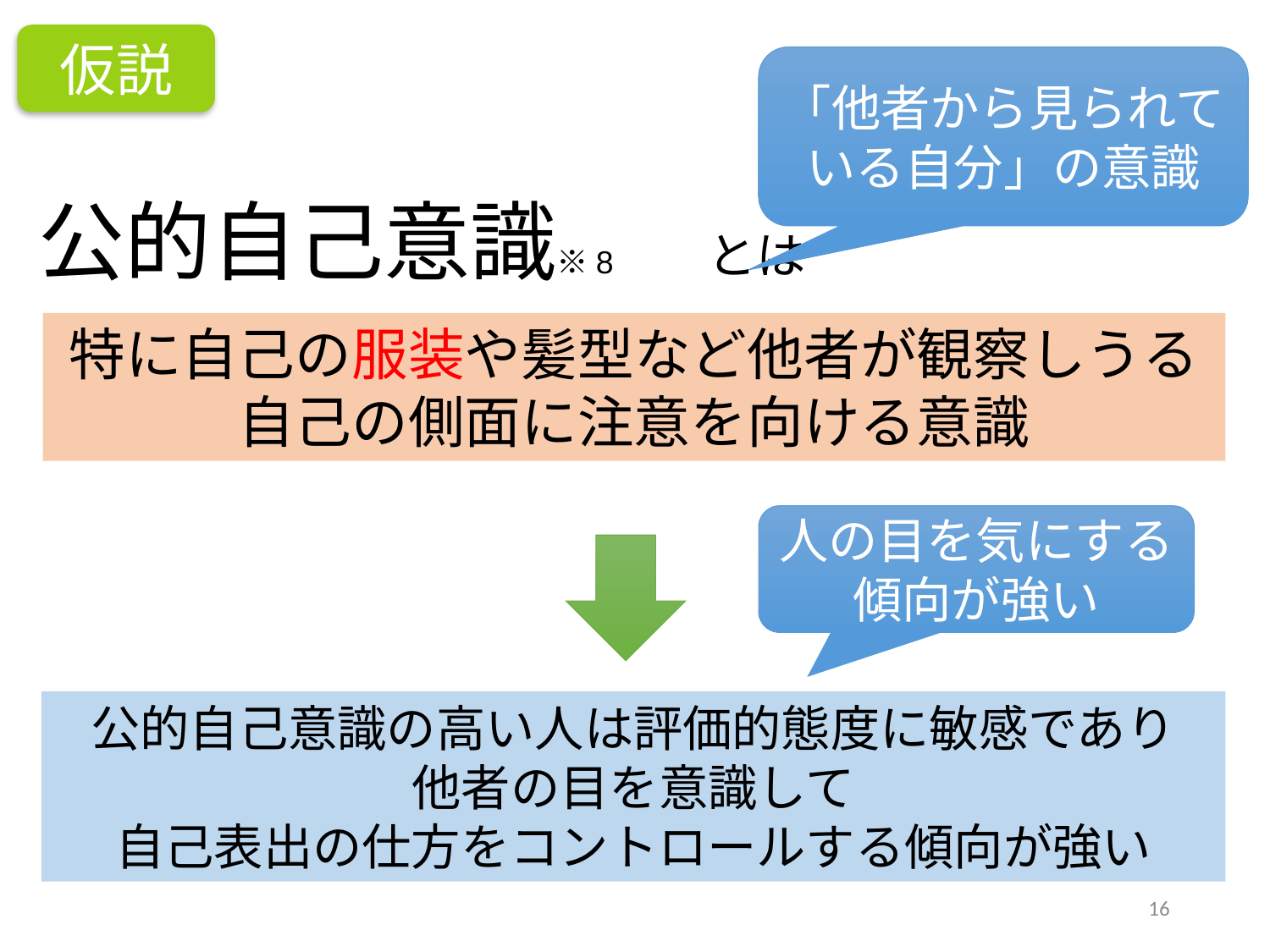

仮説
「他者から見られている自分」の意識
# 公的自己意識※8　とは
特に自己の服装や髪型など他者が観察しうる自己の側面に注意を向ける意識
人の目を気にする
傾向が強い

公的自己意識の高い人は評価的態度に敏感であり
他者の目を意識して
自己表出の仕方をコントロールする傾向が強い
16